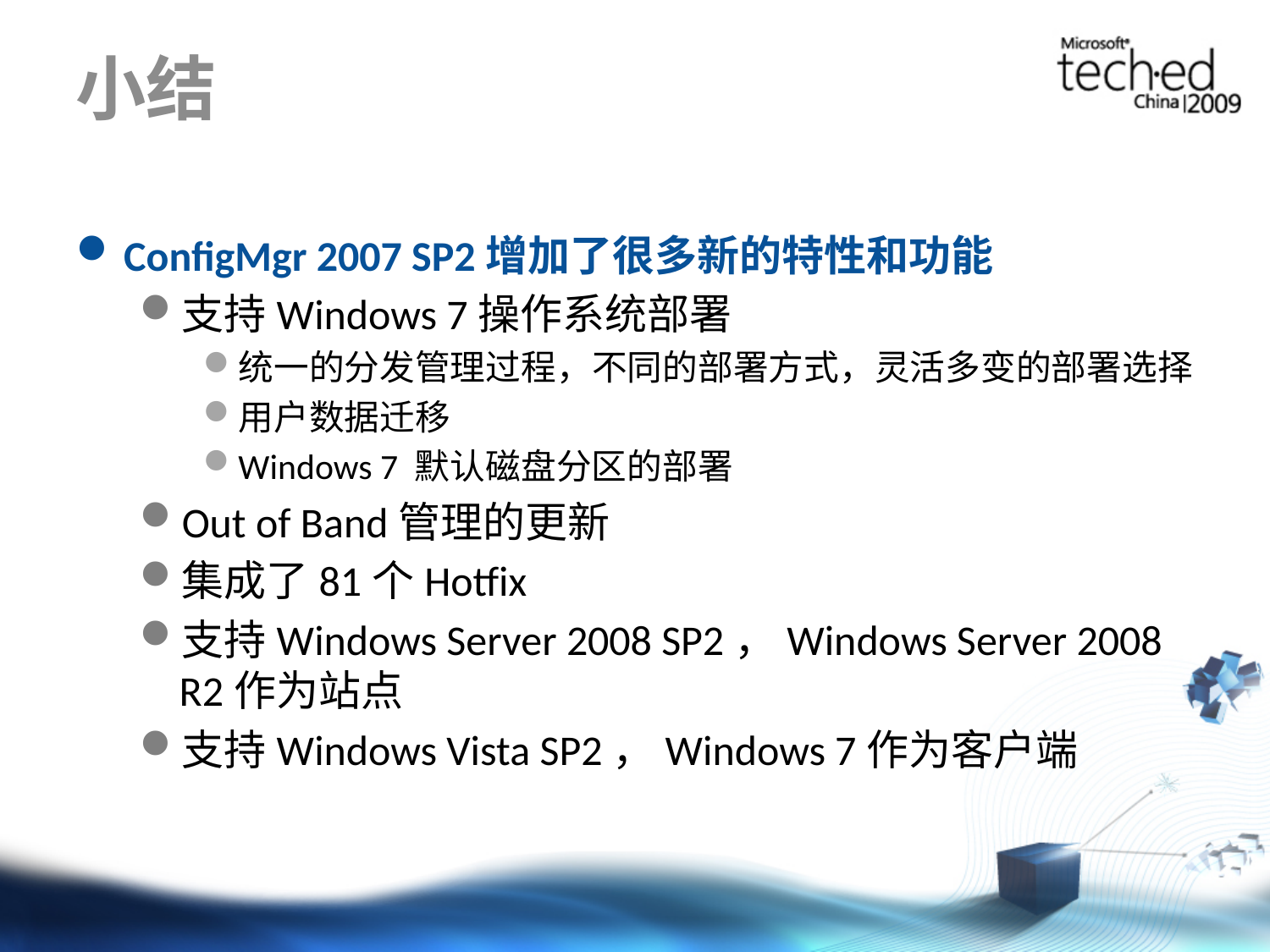

# 小结
ConfigMgr 2007 SP2增加了很多新的特性和功能
支持Windows 7操作系统部署
统一的分发管理过程，不同的部署方式，灵活多变的部署选择
用户数据迁移
Windows 7 默认磁盘分区的部署
Out of Band管理的更新
集成了81个Hotfix
支持Windows Server 2008 SP2，Windows Server 2008 R2作为站点
支持Windows Vista SP2，Windows 7作为客户端